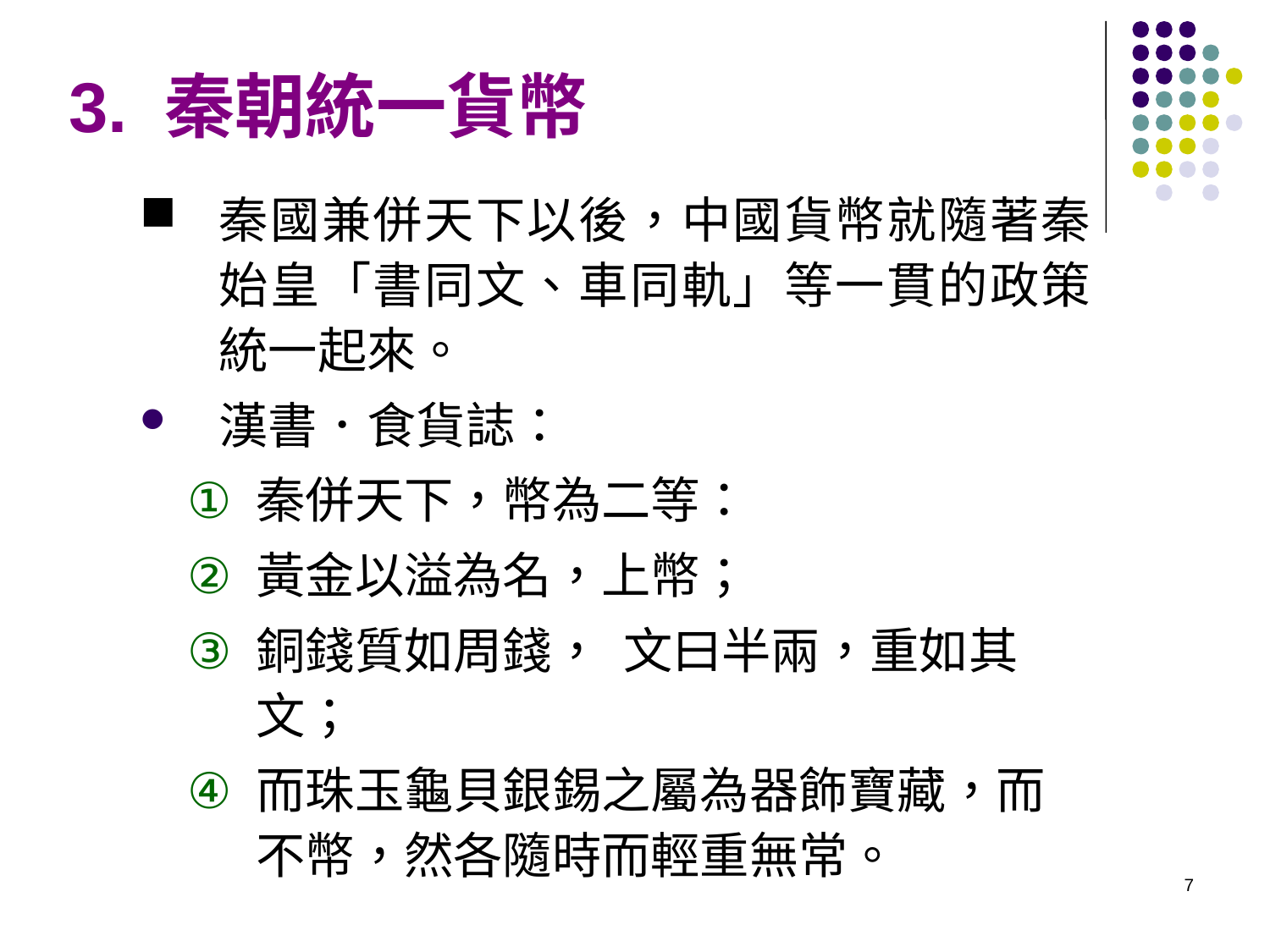

# 3. 秦朝統一貨幣
秦國兼併天下以後，中國貨幣就隨著秦始皇「書同文、車同軌」等一貫的政策統一起來。
漢書．食貨誌：
秦併天下，幣為二等：
黃金以溢為名，上幣；
銅錢質如周錢，  文曰半兩，重如其文；
而珠玉龜貝銀錫之屬為器飾寶藏，而不幣，然各隨時而輕重無常。
7